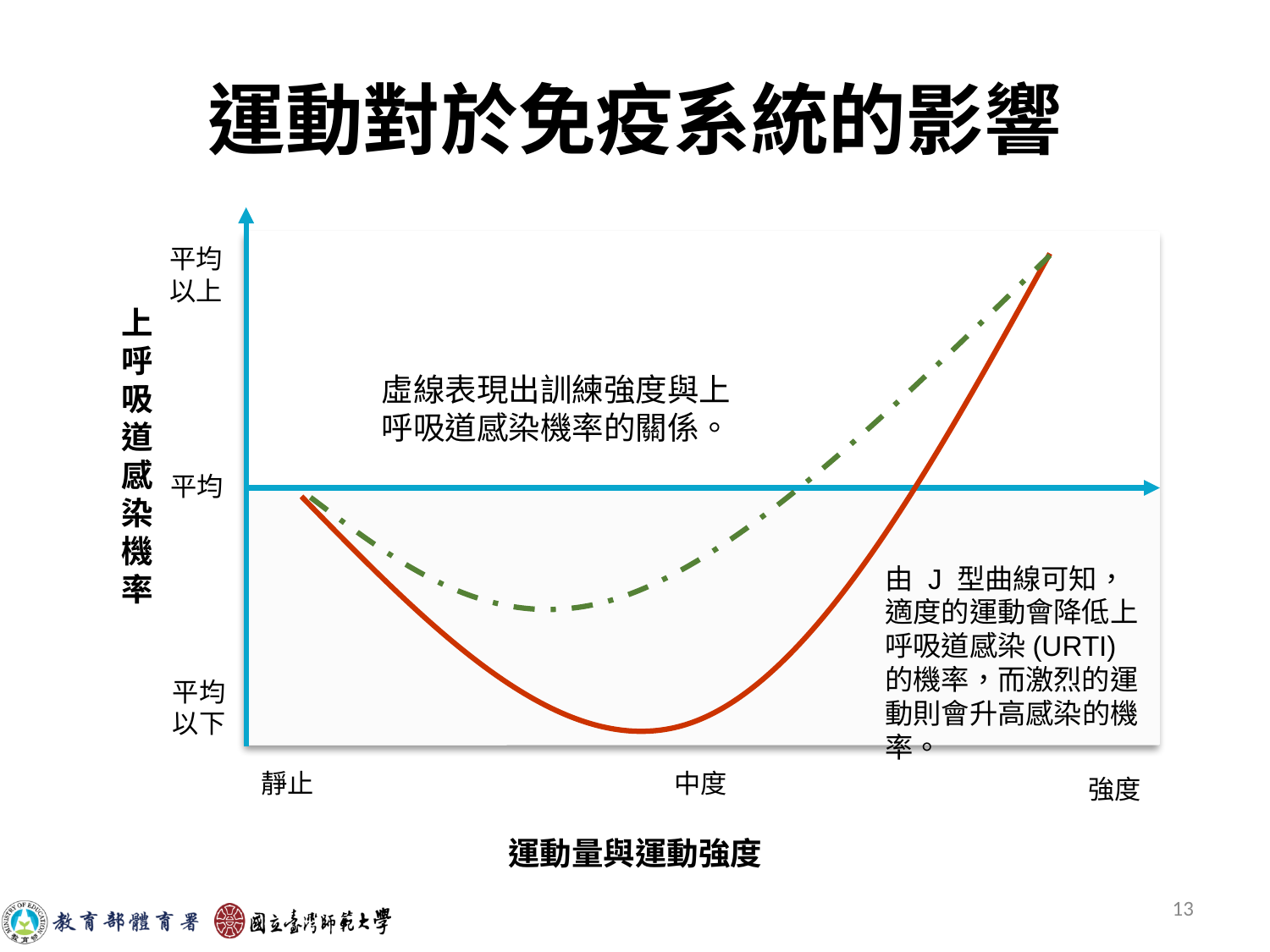

# 運動對於免疫系統的影響

平均
以上

上呼吸道感染機率
虛線表現出訓練強度與上呼吸道感染機率的關係。
平均
由 J 型曲線可知，適度的運動會降低上呼吸道感染(URTI)的機率，而激烈的運動則會升高感染的機率。
平均
以下
靜止
中度
強度
運動量與運動強度
13